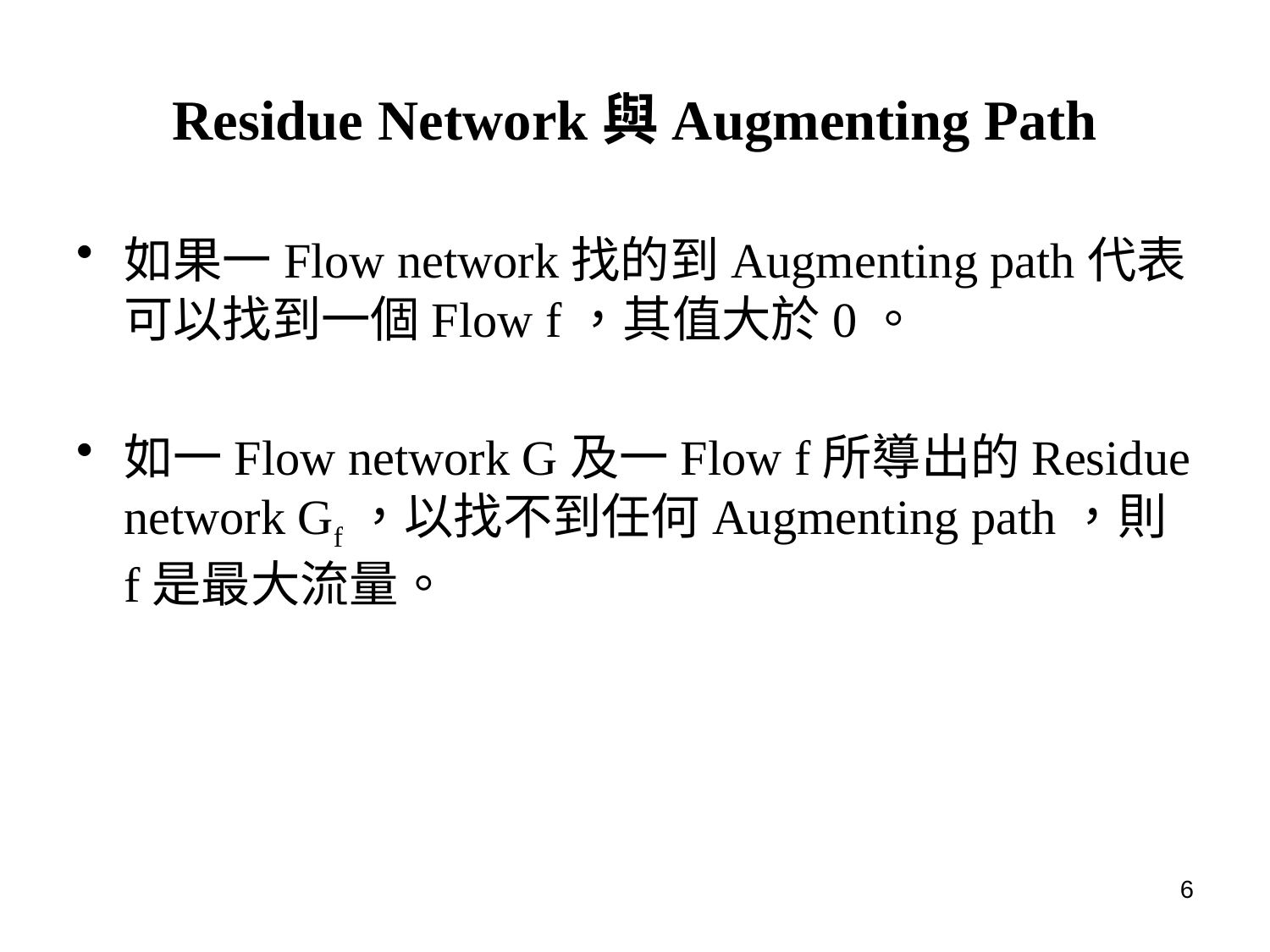

# Residue Network與Augmenting Path
如果一Flow network找的到Augmenting path代表可以找到一個Flow f，其值大於0。

如一Flow network G及一Flow f所導出的Residue network Gf，以找不到任何Augmenting path，則f是最大流量。

6